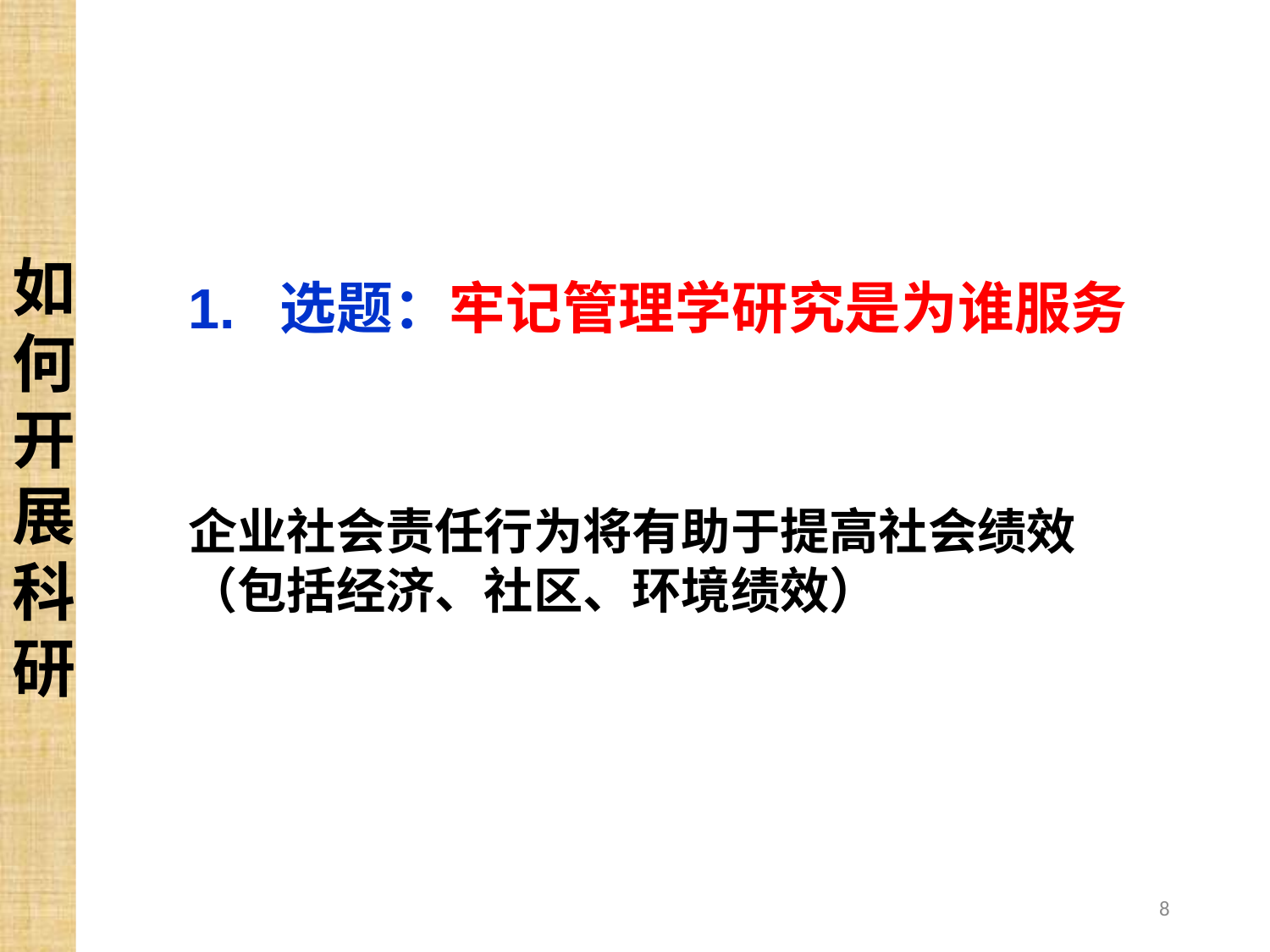

如何开展科研
1.  选题：牢记管理学研究是为谁服务
企业社会责任行为将有助于提高社会绩效（包括经济、社区、环境绩效）
8